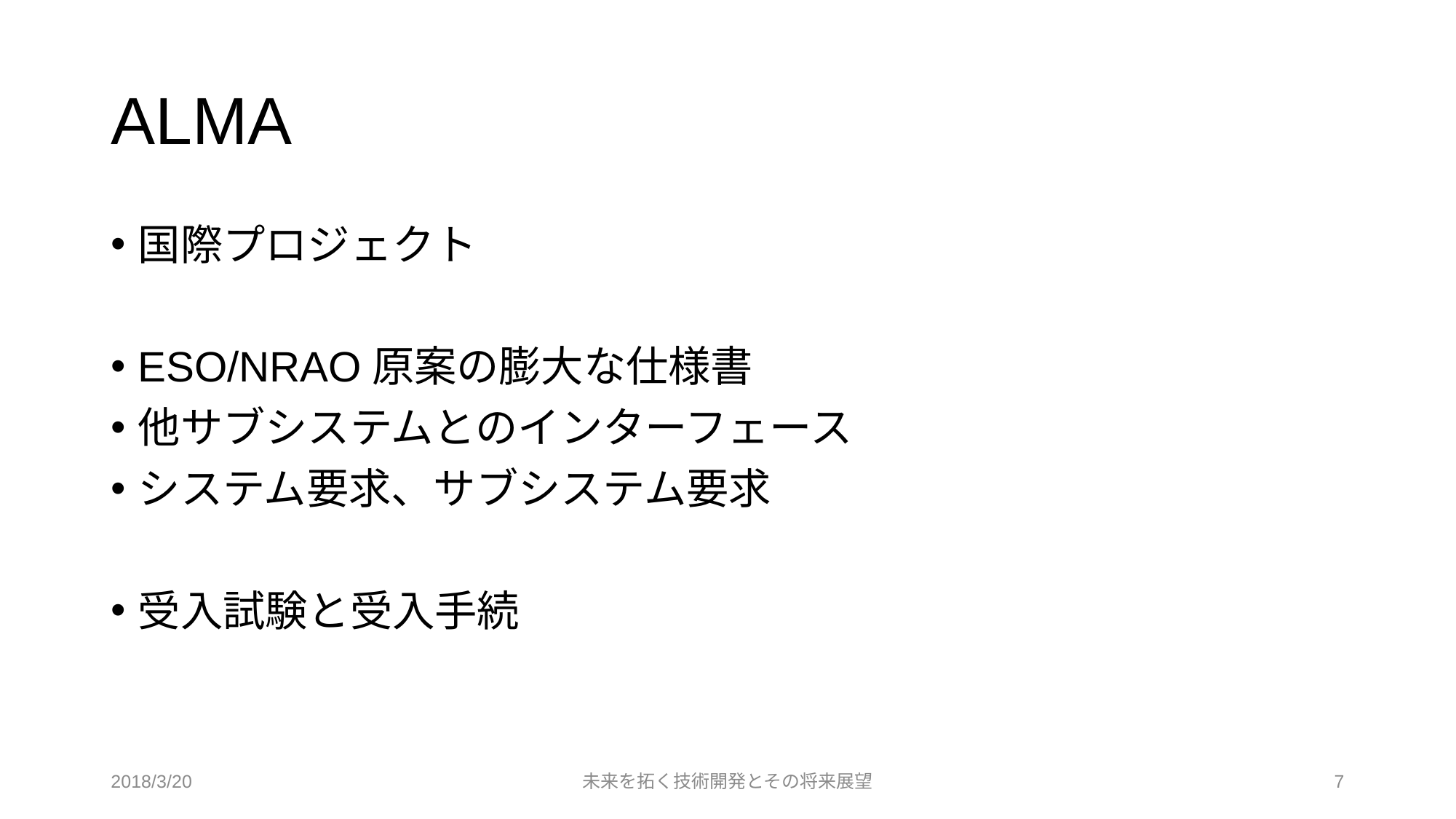

# ALMA
国際プロジェクト

ESO/NRAO原案の膨大な仕様書
他サブシステムとのインターフェース
システム要求、サブシステム要求

受入試験と受入手続
2018/3/20
未来を拓く技術開発とその将来展望
7